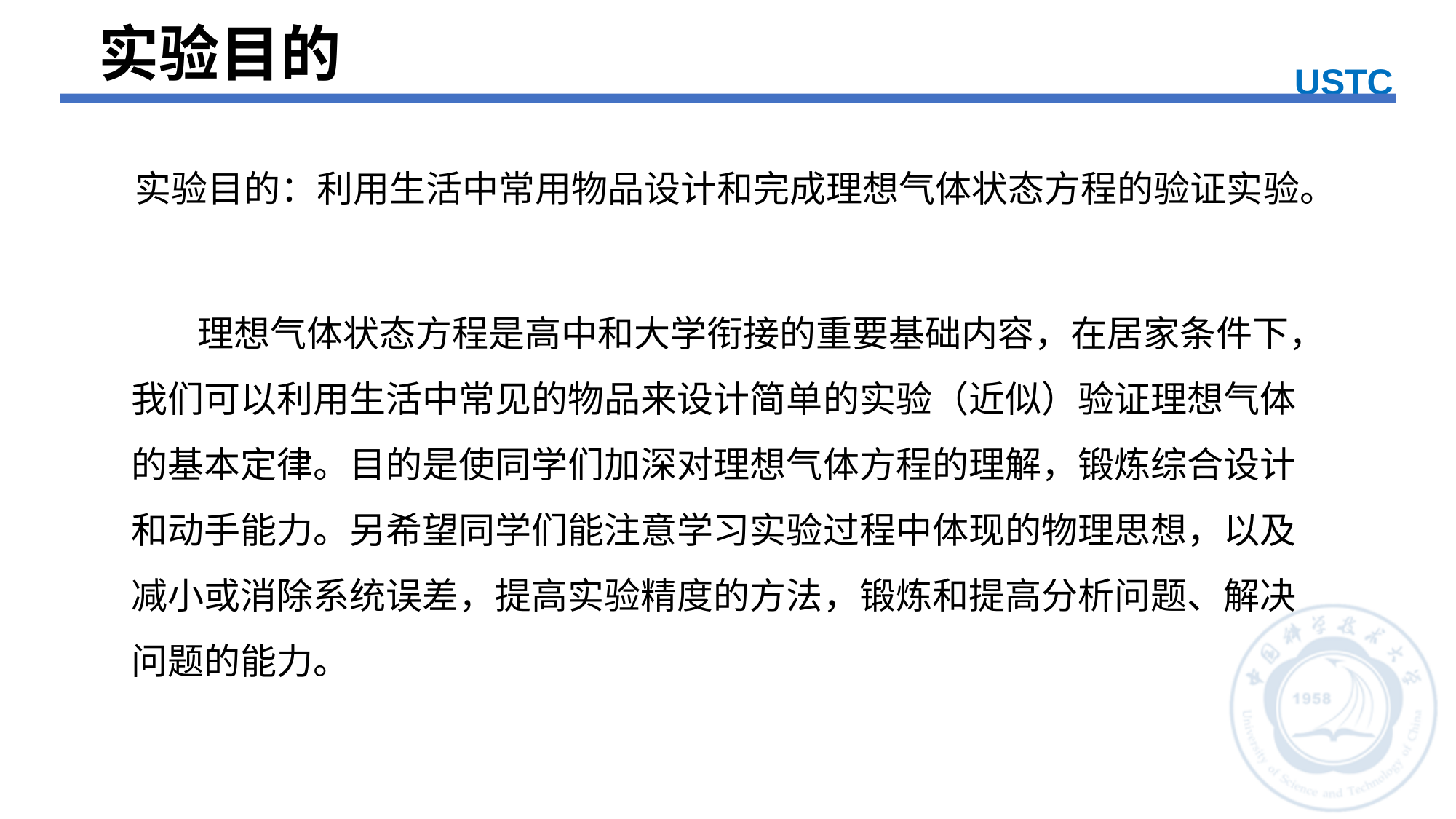

实验目的
USTC

实验目的：利用生活中常用物品设计和完成理想气体状态方程的验证实验。
       理想气体状态方程是高中和大学衔接的重要基础内容，在居家条件下，我们可以利用生活中常见的物品来设计简单的实验（近似）验证理想气体的基本定律。目的是使同学们加深对理想气体方程的理解，锻炼综合设计和动手能力。另希望同学们能注意学习实验过程中体现的物理思想，以及减小或消除系统误差，提高实验精度的方法，锻炼和提高分析问题、解决问题的能力。